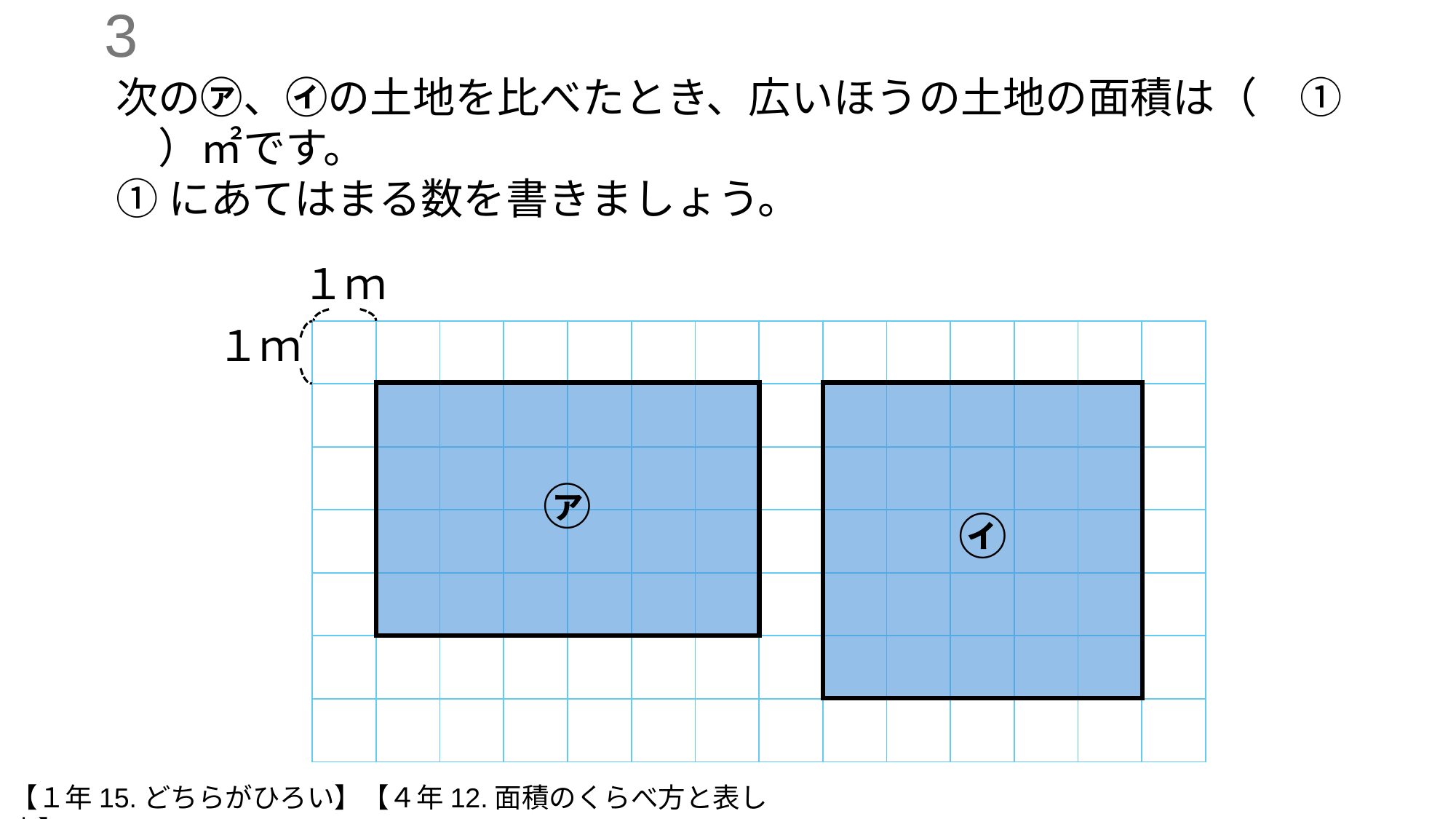

3
次の㋐、㋑の土地を比べたとき、広いほうの土地の面積は（　①　）㎡です。
①にあてはまる数を書きましょう。
１ｍ

１ｍ
|  |  |  |  |  |  |  |  |  |  |  |  |  |  |
| --- | --- | --- | --- | --- | --- | --- | --- | --- | --- | --- | --- | --- | --- |
|  |  |  |  |  |  |  |  |  |  |  |  |  |  |
|  |  |  |  |  |  |  |  |  |  |  |  |  |  |
|  |  |  |  |  |  |  |  |  |  |  |  |  |  |
|  |  |  |  |  |  |  |  |  |  |  |  |  |  |
|  |  |  |  |  |  |  |  |  |  |  |  |  |  |
|  |  |  |  |  |  |  |  |  |  |  |  |  |  |

㋐
㋑
【１年15.どちらがひろい】【４年12.面積のくらべ方と表し方】